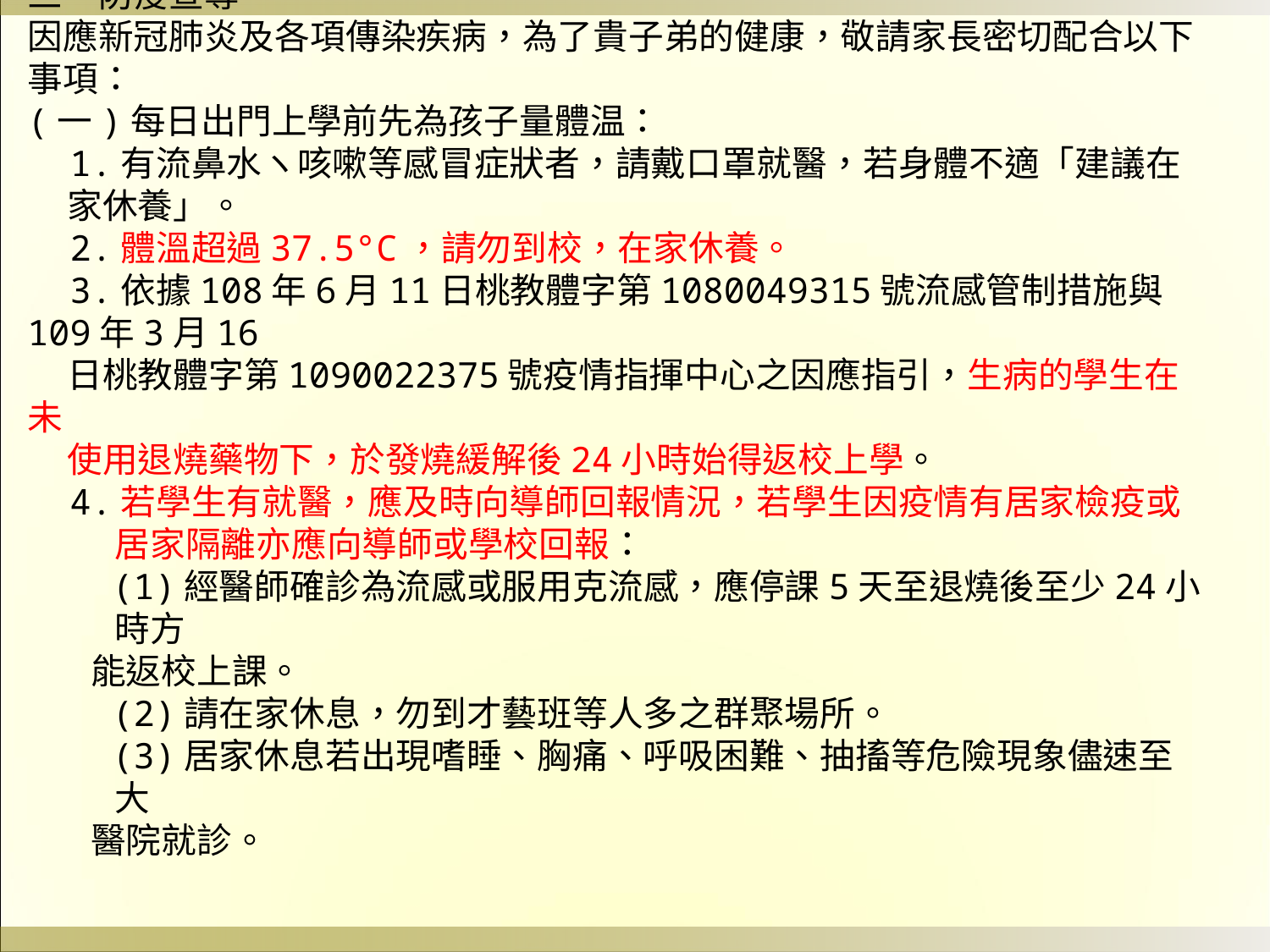

三、防疫宣導
因應新冠肺炎及各項傳染疾病，為了貴子弟的健康，敬請家長密切配合以下事項：
(一)每日出門上學前先為孩子量體温：
  1.有流鼻水ヽ咳嗽等感冒症狀者，請戴口罩就醫，若身體不適「建議在
    家休養」。
  2.體溫超過37.5°C，請勿到校，在家休養。
  3.依據108年6月11日桃教體字第1080049315號流感管制措施與109年3月16
    日桃教體字第1090022375號疫情指揮中心之因應指引，生病的學生在未
    使用退燒藥物下，於發燒緩解後24小時始得返校上學。
  4.若學生有就醫，應及時向導師回報情況，若學生因疫情有居家檢疫或居家隔離亦應向導師或學校回報：
    (1)經醫師確診為流感或服用克流感，應停課5天至退燒後至少24小時方
       能返校上課。
    (2)請在家休息，勿到才藝班等人多之群聚場所。
    (3)居家休息若出現嗜睡、胸痛、呼吸困難、抽搐等危險現象儘速至大
       醫院就診。